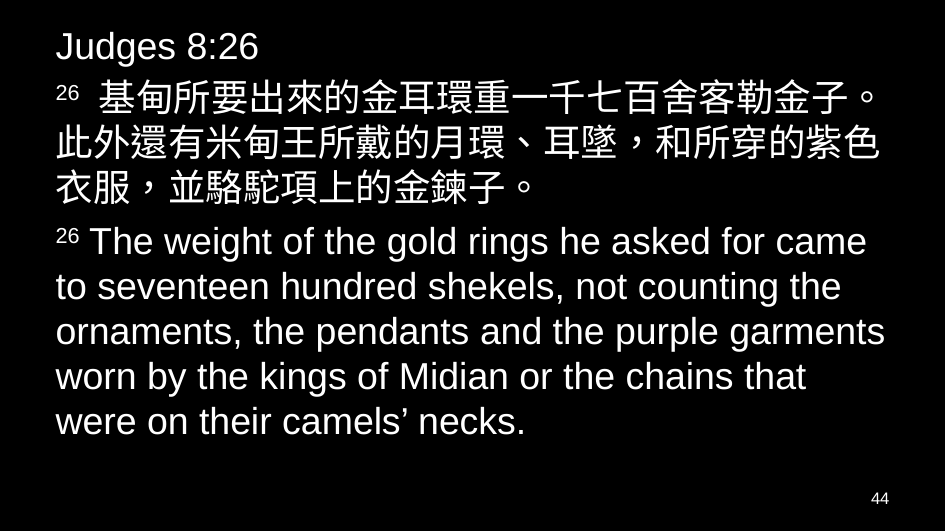

Judges 8:26
26 基甸所要出來的金耳環重一千七百舍客勒金子。此外還有米甸王所戴的月環、耳墜，和所穿的紫色衣服，並駱駝項上的金鍊子。
26 The weight of the gold rings he asked for came to seventeen hundred shekels, not counting the ornaments, the pendants and the purple garments worn by the kings of Midian or the chains that were on their camels’ necks.

44